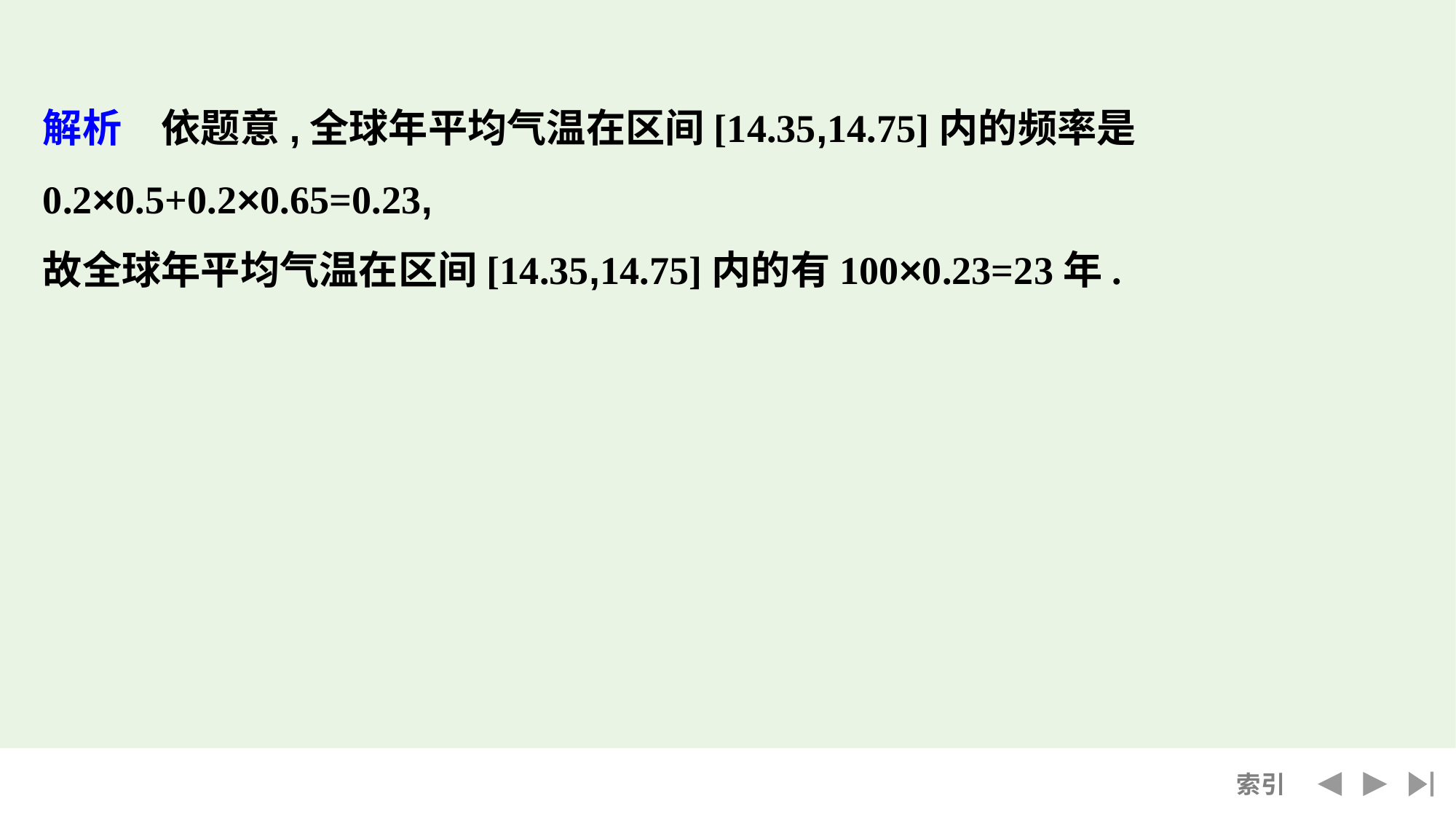

解析　依题意,全球年平均气温在区间[14.35,14.75]内的频率是0.2×0.5+0.2×0.65=0.23,
故全球年平均气温在区间[14.35,14.75]内的有100×0.23=23年.